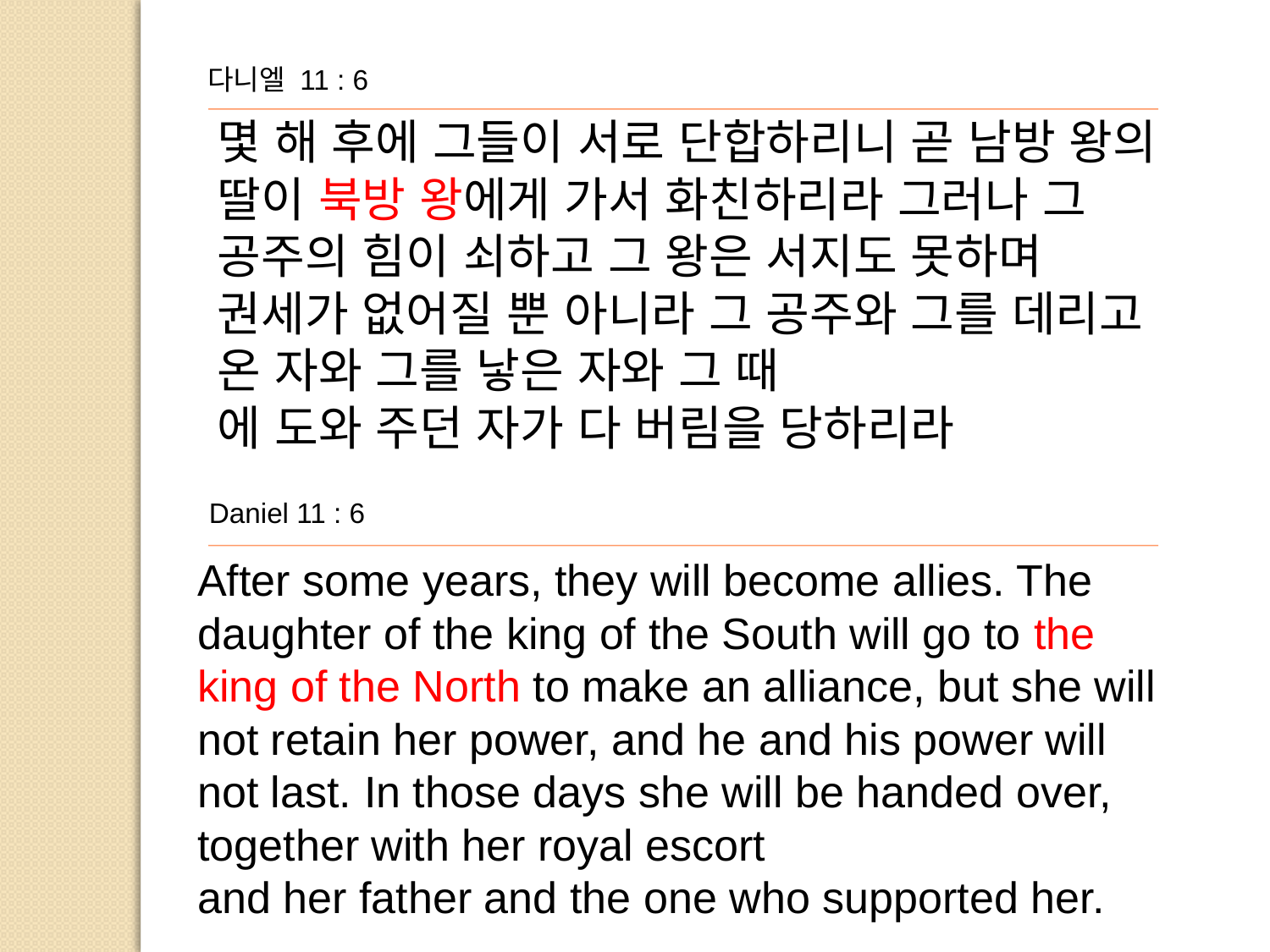

다니엘 11 : 6
몇 해 후에 그들이 서로 단합하리니 곧 남방 왕의 딸이 북방 왕에게 가서 화친하리라 그러나 그 공주의 힘이 쇠하고 그 왕은 서지도 못하며 권세가 없어질 뿐 아니라 그 공주와 그를 데리고 온 자와 그를 낳은 자와 그 때
에 도와 주던 자가 다 버림을 당하리라

Daniel 11 : 6

After some years, they will become allies. The daughter of the king of the South will go to the king of the North to make an alliance, but she will not retain her power, and he and his power will not last. In those days she will be handed over, together with her royal escort
and her father and the one who supported her.